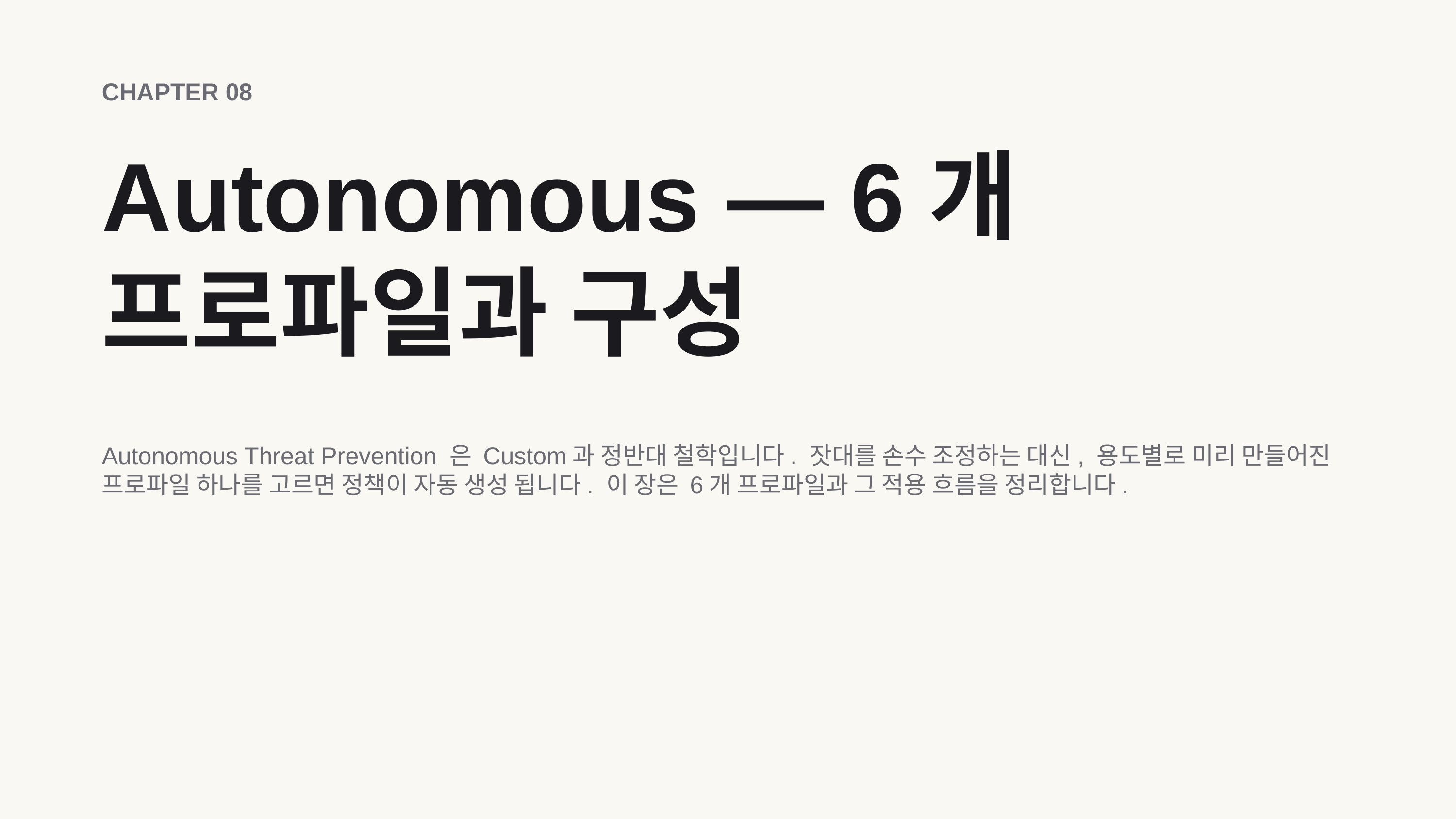

CHAPTER 08
Autonomous — 6개 프로파일과 구성
Autonomous Threat Prevention 은 Custom과 정반대 철학입니다. 잣대를 손수 조정하는 대신, 용도별로 미리 만들어진 프로파일 하나를 고르면 정책이 자동 생성 됩니다. 이 장은 6개 프로파일과 그 적용 흐름을 정리합니다.